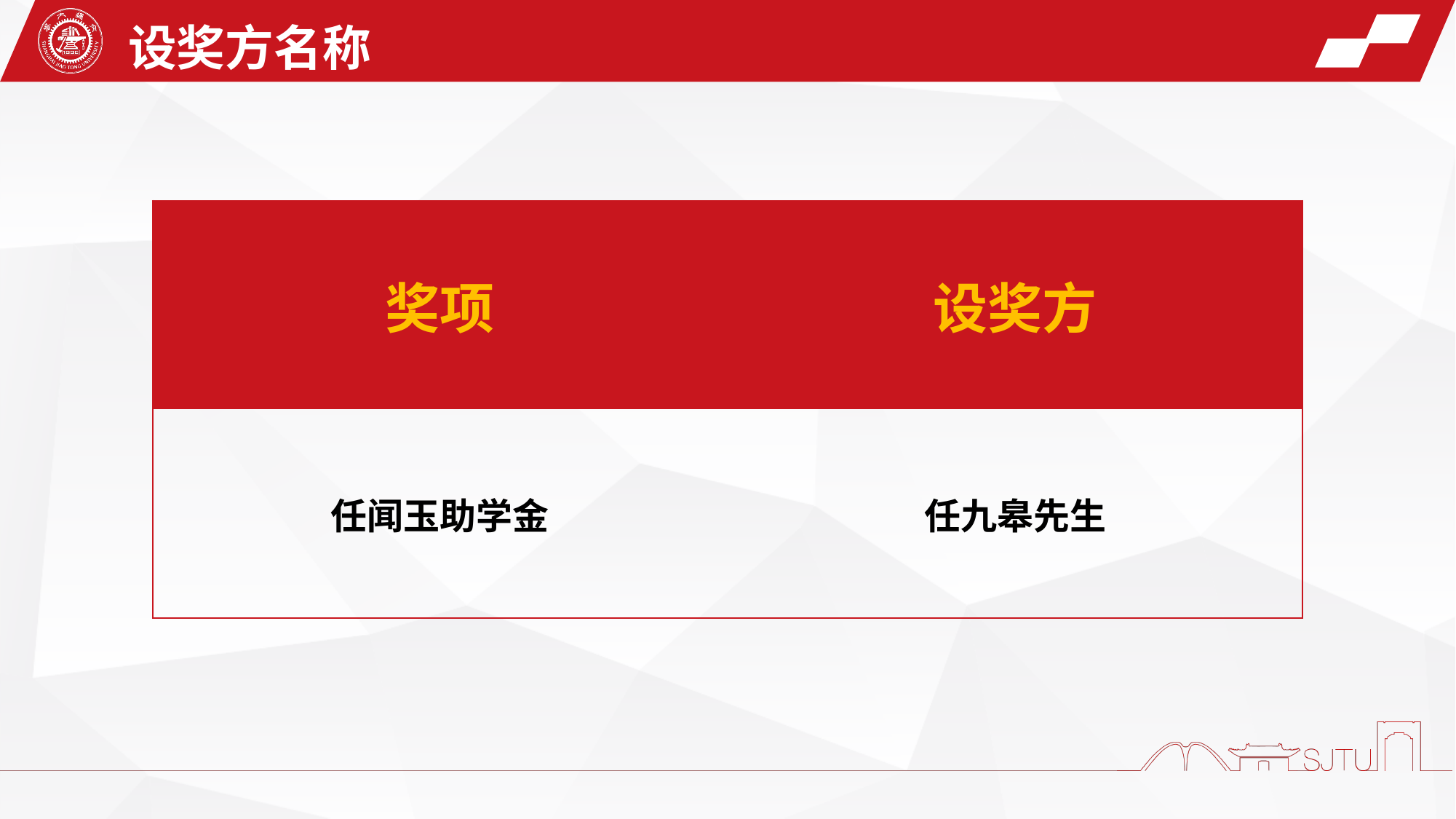

设奖方名称
| 奖项 | 设奖方 |
| --- | --- |
| 任闻玉助学金 | 任九皋先生 |